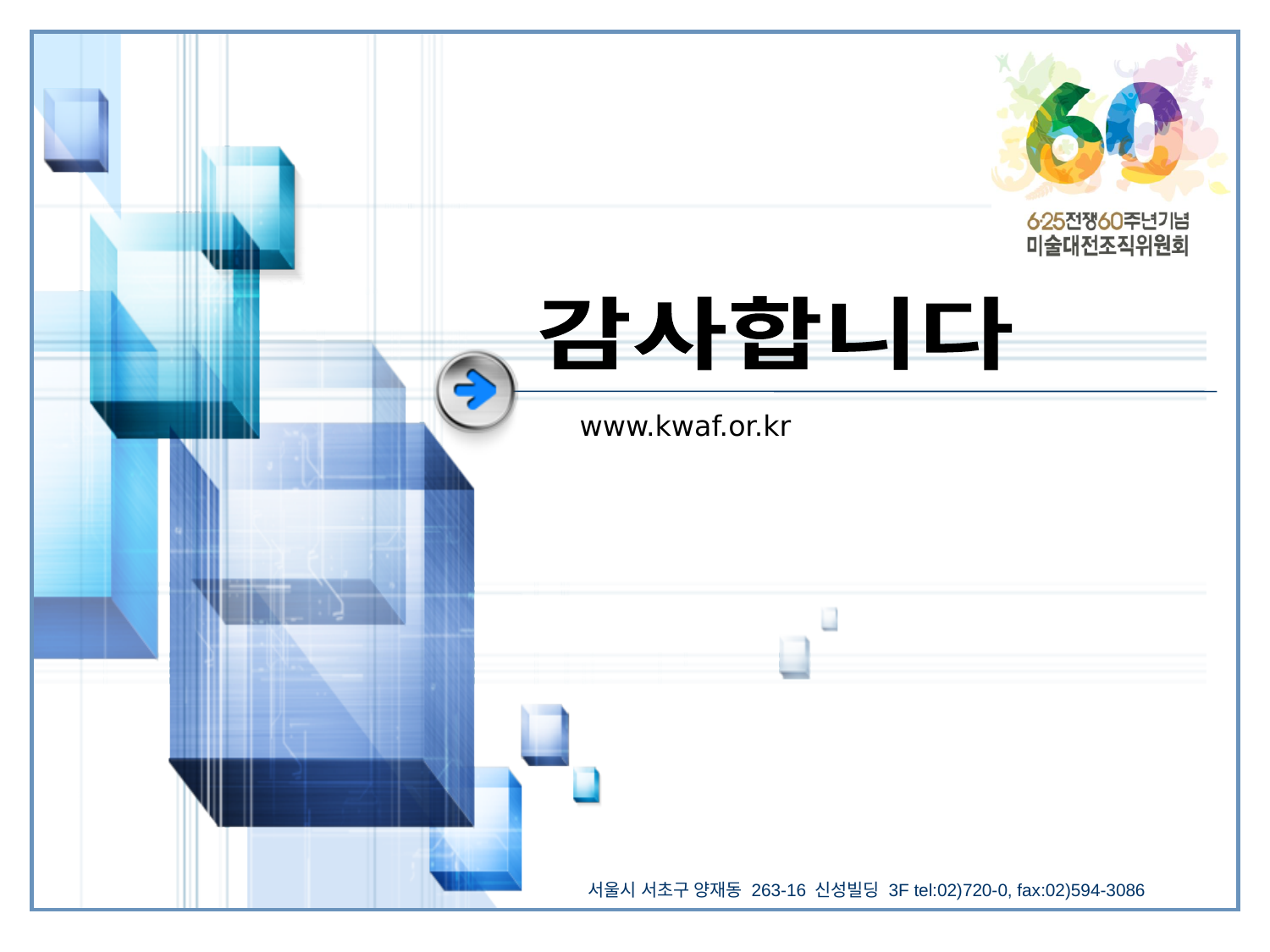

감사합니다
www.kwaf.or.kr
서울시 서초구 양재동 263-16 신성빌딩 3F tel:02)720-0, fax:02)594-3086